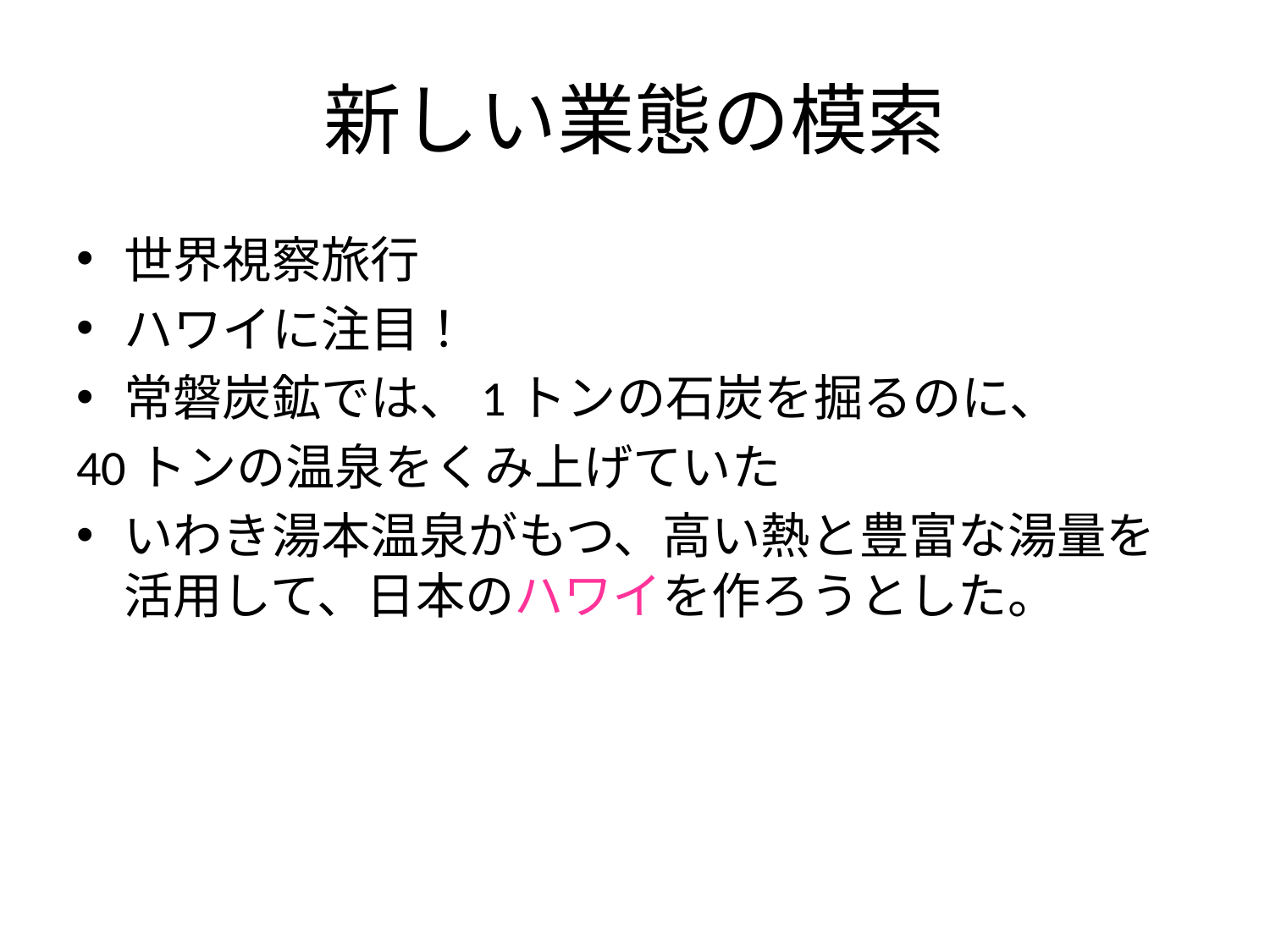

# 新しい業態の模索
世界視察旅行
ハワイに注目！
常磐炭鉱では、1トンの石炭を掘るのに、
40トンの温泉をくみ上げていた
いわき湯本温泉がもつ、高い熱と豊富な湯量を活用して、日本のハワイを作ろうとした。